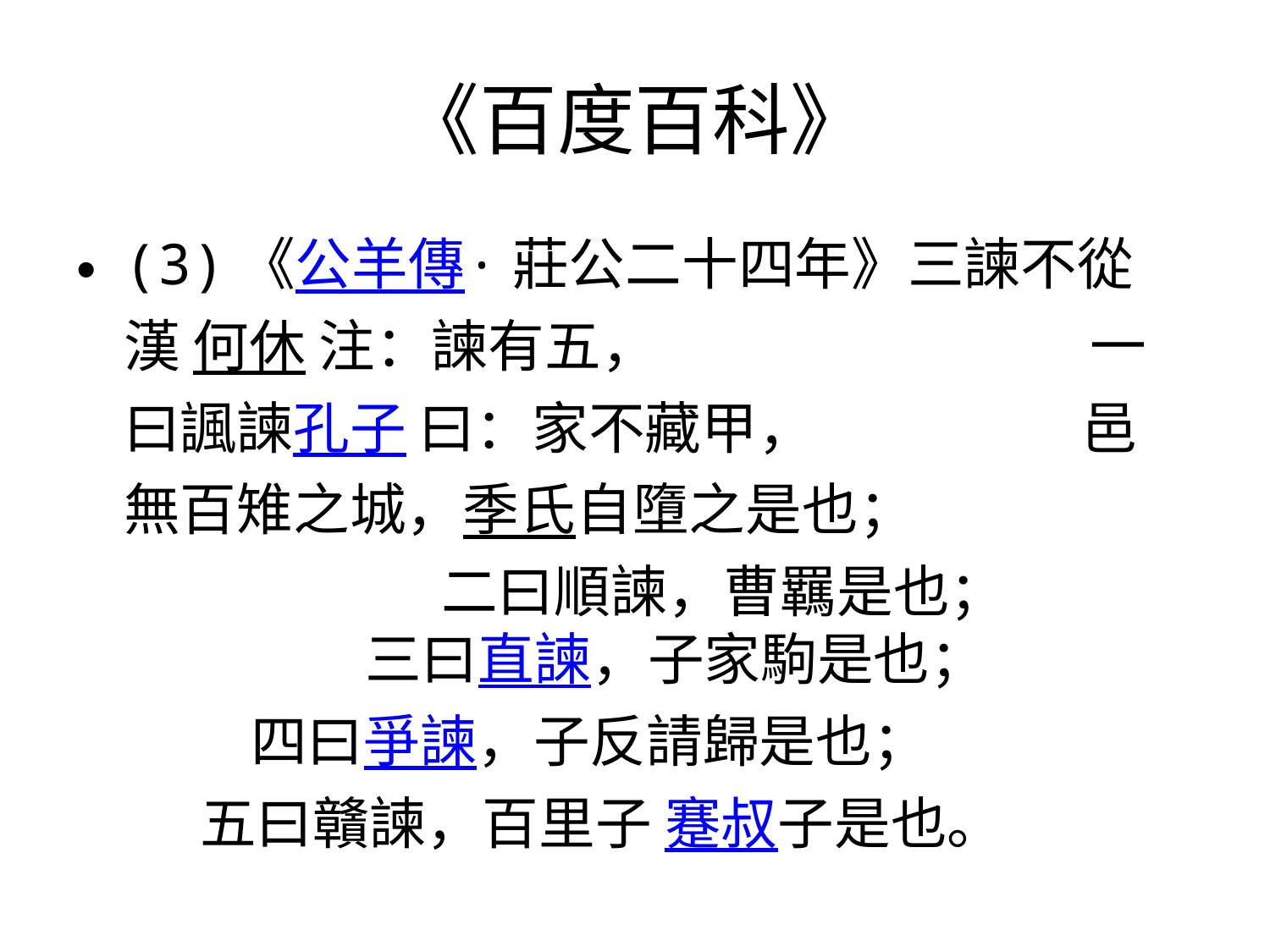

# 《百度百科》
(3)《公羊傳·莊公二十四年》三諫不從 漢 何休 注：諫有五，                                  一曰諷諫孔子 曰：家不藏甲，                     邑無百雉之城，季氏自墮之是也；                                               二曰順諫，曹羈是也；                                  三曰直諫，子家駒是也；                           四曰爭諫，子反請歸是也；                           五曰贛諫，百里子 蹇叔子是也。